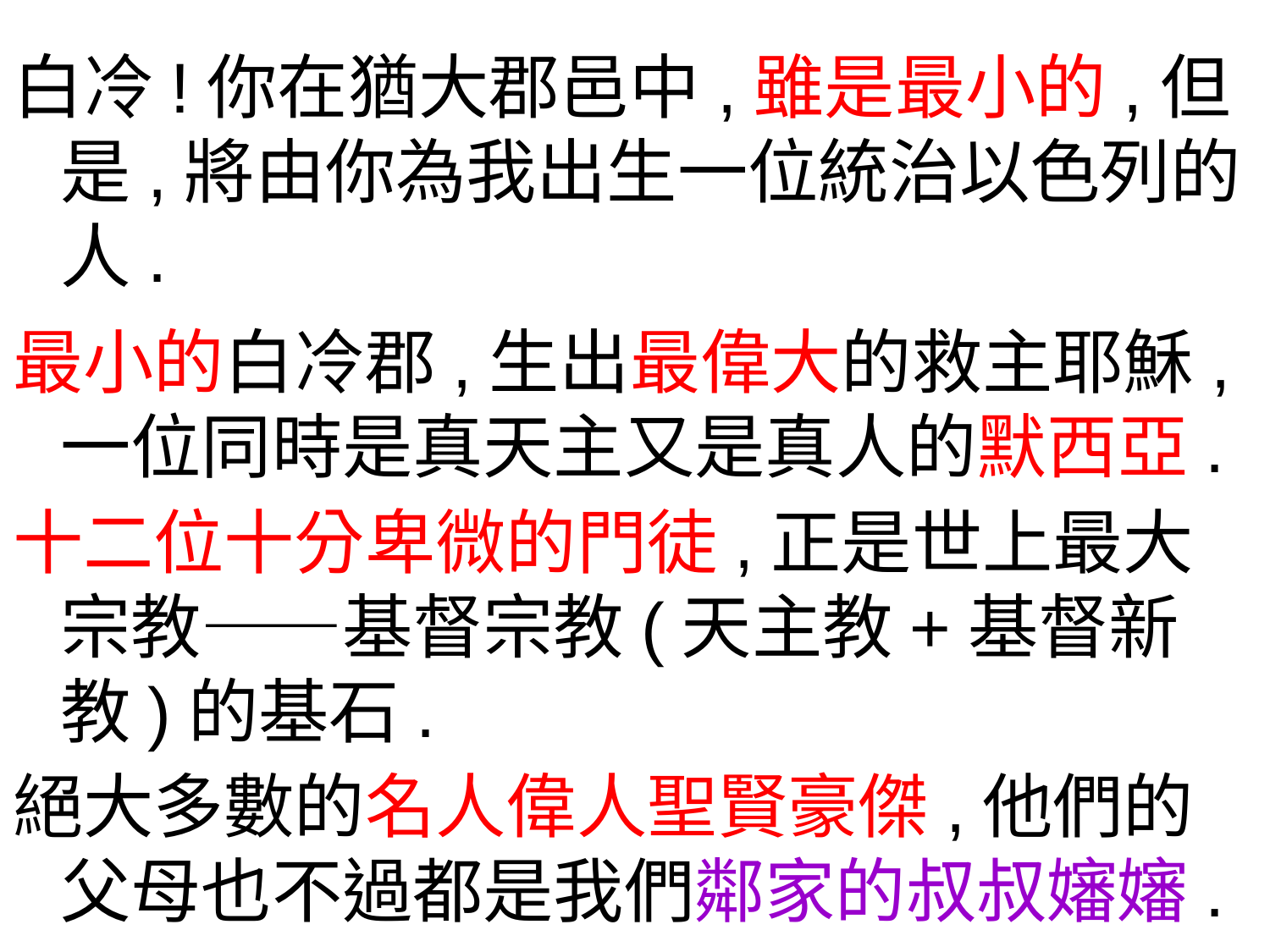

白冷!你在猶大郡邑中,雖是最小的,但是,將由你為我出生一位統治以色列的人.
最小的白冷郡,生出最偉大的救主耶穌,一位同時是真天主又是真人的默西亞.
十二位十分卑微的門徒,正是世上最大宗教——基督宗教(天主教+基督新教)的基石.
絕大多數的名人偉人聖賢豪傑,他們的父母也不過都是我們鄰家的叔叔嬸嬸.